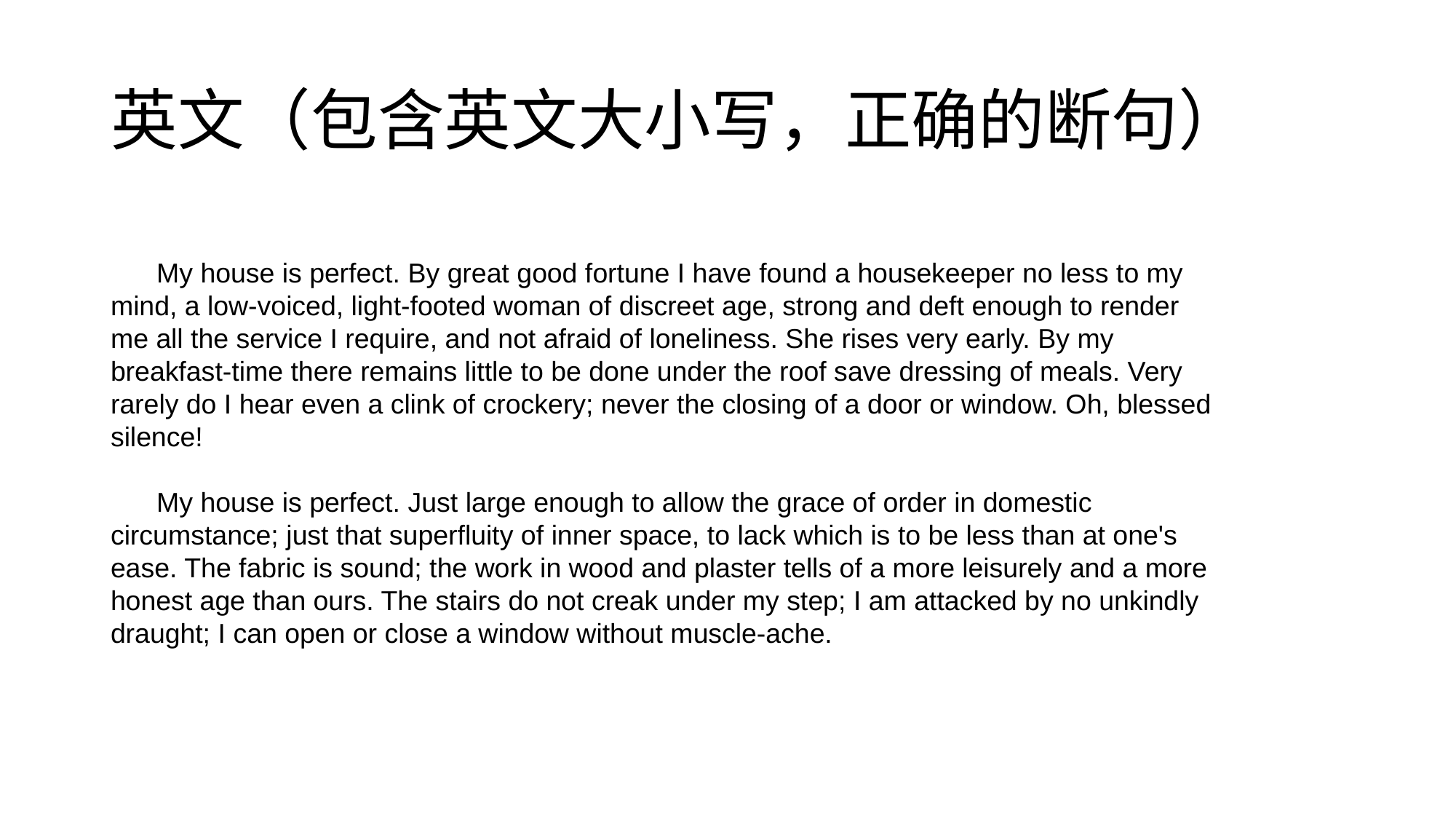

# 英文（包含英文大小写，正确的断句）
      My house is perfect. By great good fortune I have found a housekeeper no less to my mind, a low-voiced, light-footed woman of discreet age, strong and deft enough to render me all the service I require, and not afraid of loneliness. She rises very early. By my breakfast-time there remains little to be done under the roof save dressing of meals. Very rarely do I hear even a clink of crockery; never the closing of a door or window. Oh, blessed silence!

      My house is perfect. Just large enough to allow the grace of order in domestic circumstance; just that superfluity of inner space, to lack which is to be less than at one's ease. The fabric is sound; the work in wood and plaster tells of a more leisurely and a more honest age than ours. The stairs do not creak under my step; I am attacked by no unkindly draught; I can open or close a window without muscle-ache.